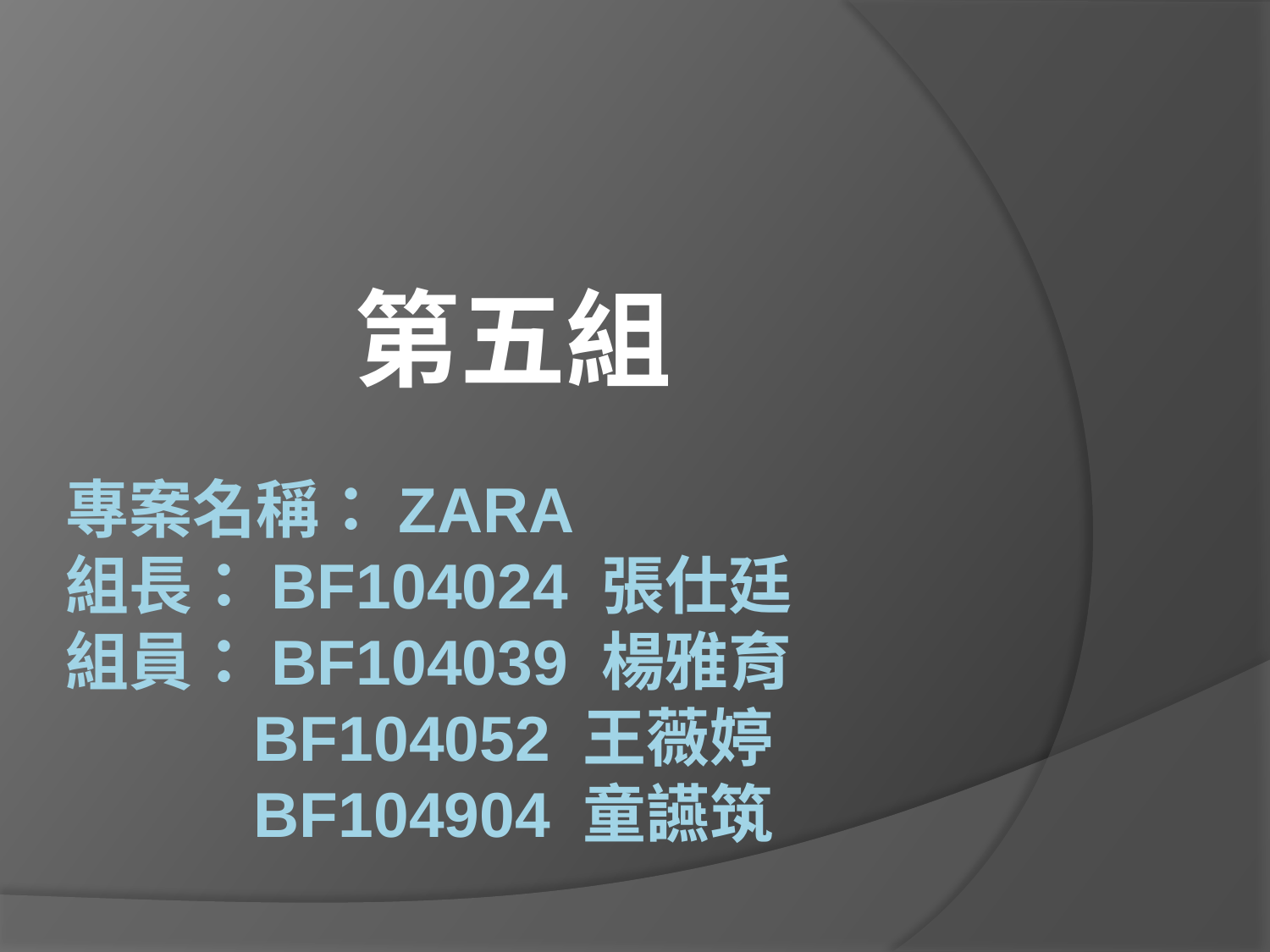

第五組
# 專案名稱：ZARA 組長：BF104024 張仕廷 組員：BF104039 楊雅育 BF104052 王薇婷 BF104904 童讌筑